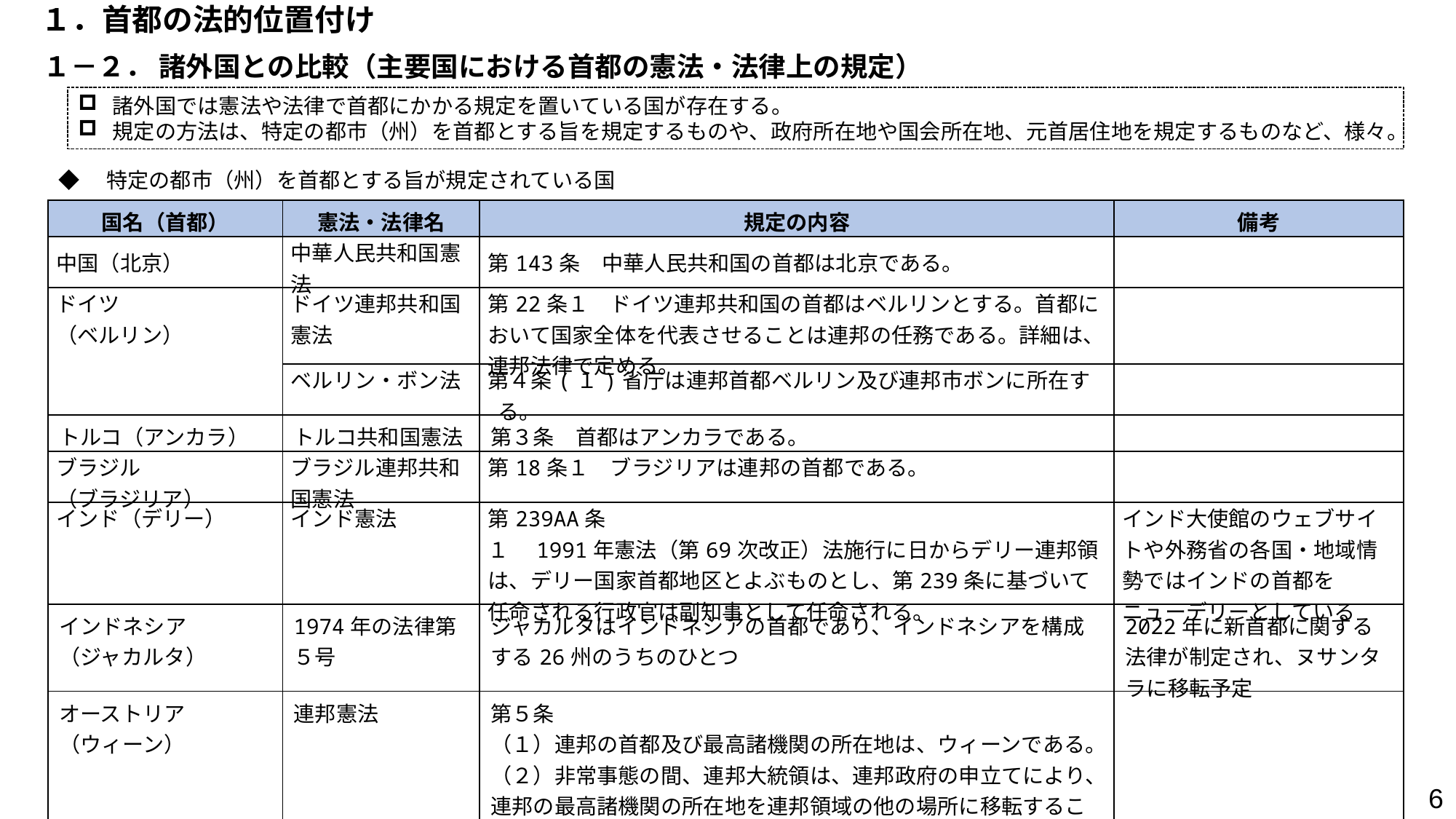

１．首都の法的位置付け
１－２． 諸外国との比較（主要国における首都の憲法・法律上の規定）
諸外国では憲法や法律で首都にかかる規定を置いている国が存在する。
規定の方法は、特定の都市（州）を首都とする旨を規定するものや、政府所在地や国会所在地、元首居住地を規定するものなど、様々。
◆　特定の都市（州）を首都とする旨が規定されている国
| 国名（首都） | 憲法・法律名 | 規定の内容 | 備考 |
| --- | --- | --- | --- |
| 中国（北京） | 中華人民共和国憲法 | 第143条　中華人民共和国の首都は北京である。 |  |
| ドイツ （ベルリン） | ドイツ連邦共和国憲法 | 第22条１　ドイツ連邦共和国の首都はベルリンとする。首都において国家全体を代表させることは連邦の任務である。詳細は、連邦法律で定める。 |  |
|  | ベルリン・ボン法 | 第４条(１)省庁は連邦首都ベルリン及び連邦市ボンに所在する。 |  |
| トルコ（アンカラ） | トルコ共和国憲法 | 第３条　首都はアンカラである。 |  |
| ブラジル （ブラジリア） | ブラジル連邦共和国憲法 | 第18条１　ブラジリアは連邦の首都である。 |  |
| インド（デリー） | インド憲法 | 第239AA条 １　1991年憲法（第69次改正）法施行に日からデリー連邦領は、デリー国家首都地区とよぶものとし、第239条に基づいて任命される行政官は副知事として任命される。 | インド大使館のウェブサイトや外務省の各国・地域情勢ではインドの首都をニューデリーとしている |
| インドネシア （ジャカルタ） | 1974年の法律第５号 | ジャカルタはインドネシアの首都であり、インドネシアを構成する26州のうちのひとつ | 2022年に新首都に関する法律が制定され、ヌサンタラに移転予定 |
| オーストリア （ウィーン） | 連邦憲法 | 第５条 （１）連邦の首都及び最高諸機関の所在地は、ウィーンである。 （２）非常事態の間、連邦大統領は、連邦政府の申立てにより、連邦の最高諸機関の所在地を連邦領域の他の場所に移転することができる。 |  |
6